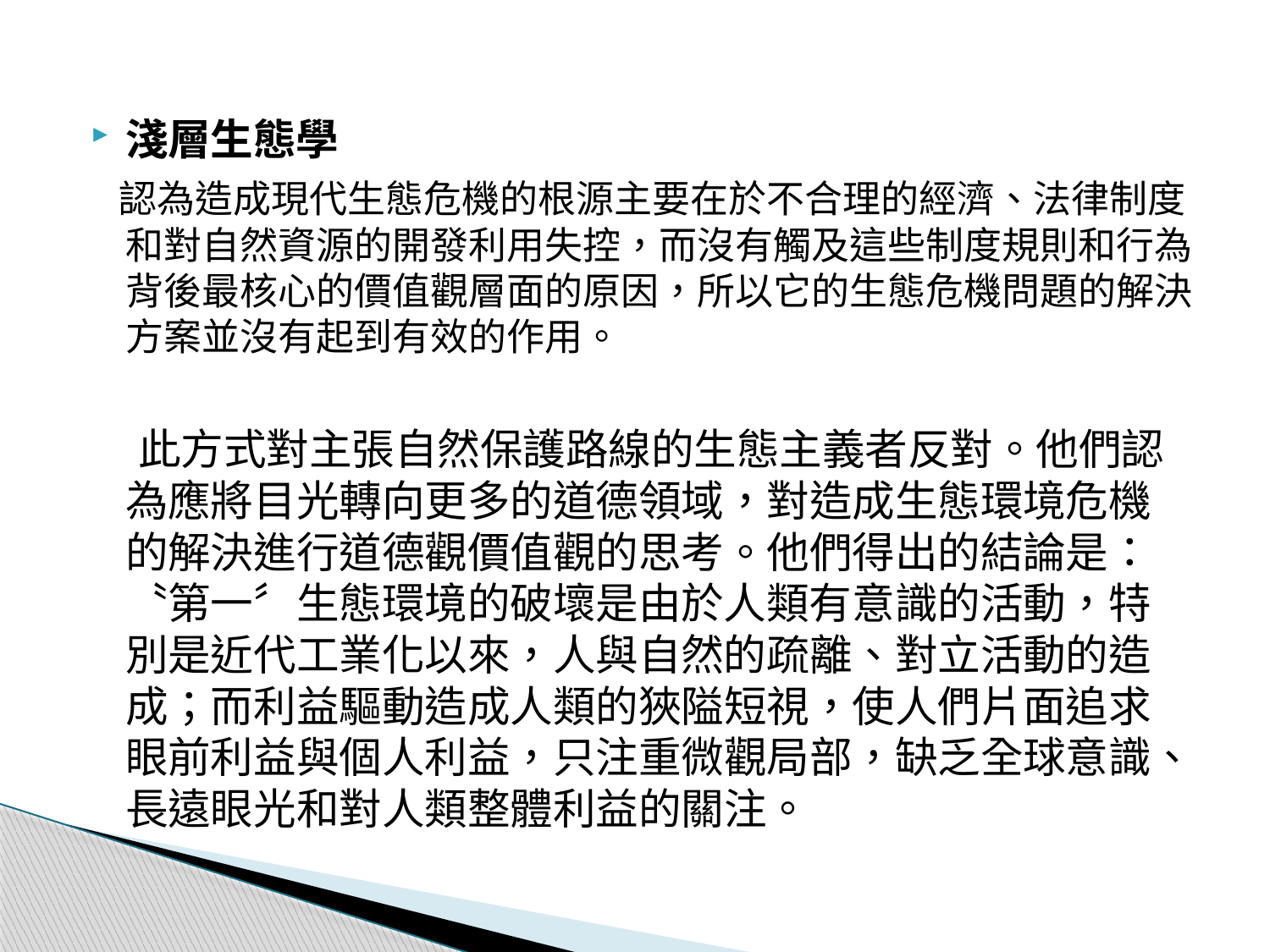

淺層生態學
  認為造成現代生態危機的根源主要在於不合理的經濟、法律制度和對自然資源的開發利用失控，而沒有觸及這些制度規則和行為背後最核心的價值觀層面的原因，所以它的生態危機問題的解決方案並沒有起到有效的作用。

    此方式對主張自然保護路線的生態主義者反對。他們認為應將目光轉向更多的道德領域，對造成生態環境危機的解決進行道德觀價值觀的思考。他們得出的結論是：〝第一〞生態環境的破壞是由於人類有意識的活動，特別是近代工業化以來，人與自然的疏離、對立活動的造成；而利益驅動造成人類的狹隘短視，使人們片面追求眼前利益與個人利益，只注重微觀局部，缺乏全球意識、長遠眼光和對人類整體利益的關注。